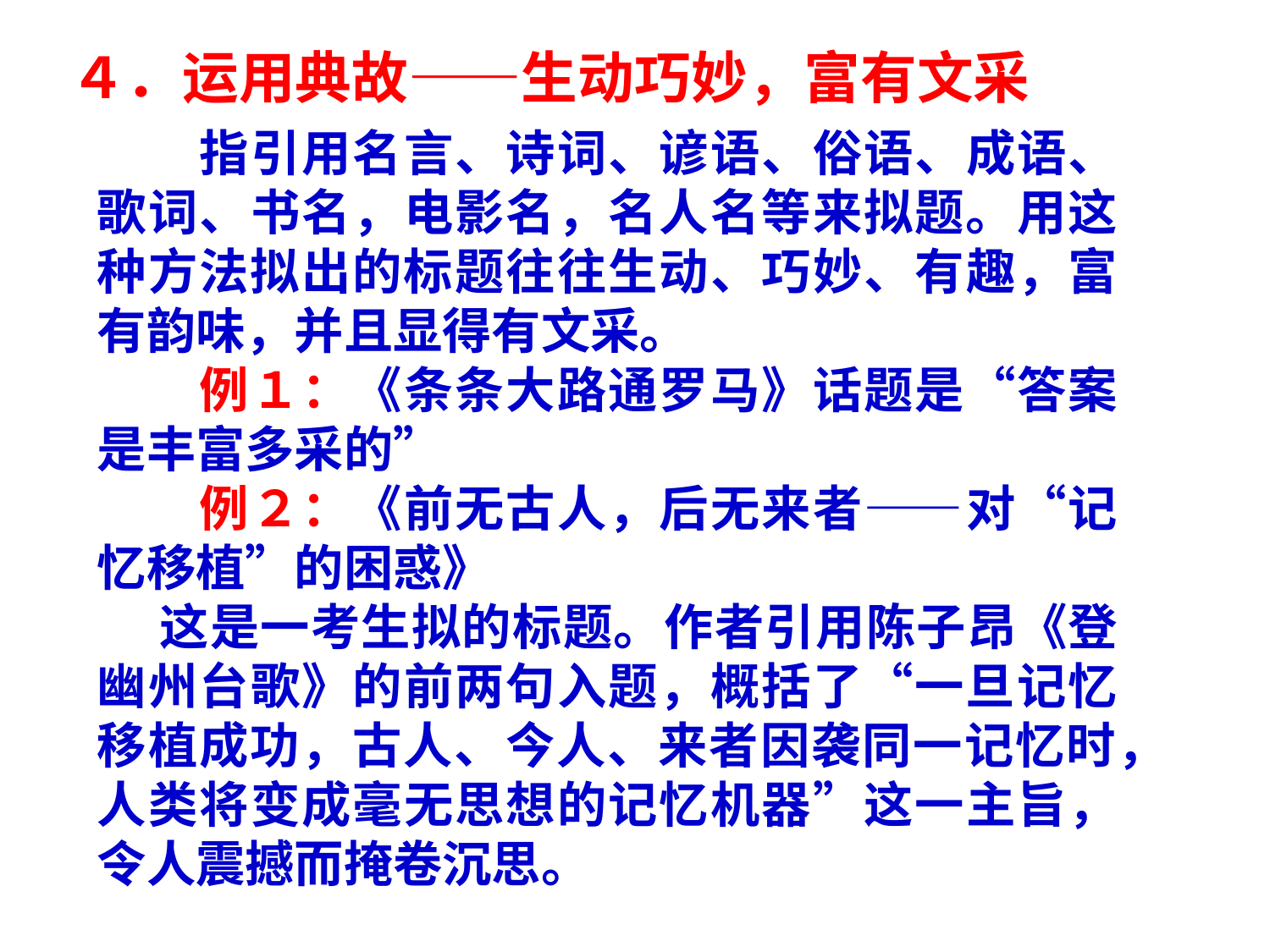

４．运用典故——生动巧妙，富有文采
　　指引用名言、诗词、谚语、俗语、成语、歌词、书名，电影名，名人名等来拟题。用这种方法拟出的标题往往生动、巧妙、有趣，富有韵味，并且显得有文采。
　　例１：《条条大路通罗马》话题是“答案是丰富多采的”
　　例２：《前无古人，后无来者——对“记忆移植”的困惑》
    这是一考生拟的标题。作者引用陈子昂《登幽州台歌》的前两句入题，概括了“一旦记忆移植成功，古人、今人、来者因袭同一记忆时，人类将变成毫无思想的记忆机器”这一主旨，令人震撼而掩卷沉思。